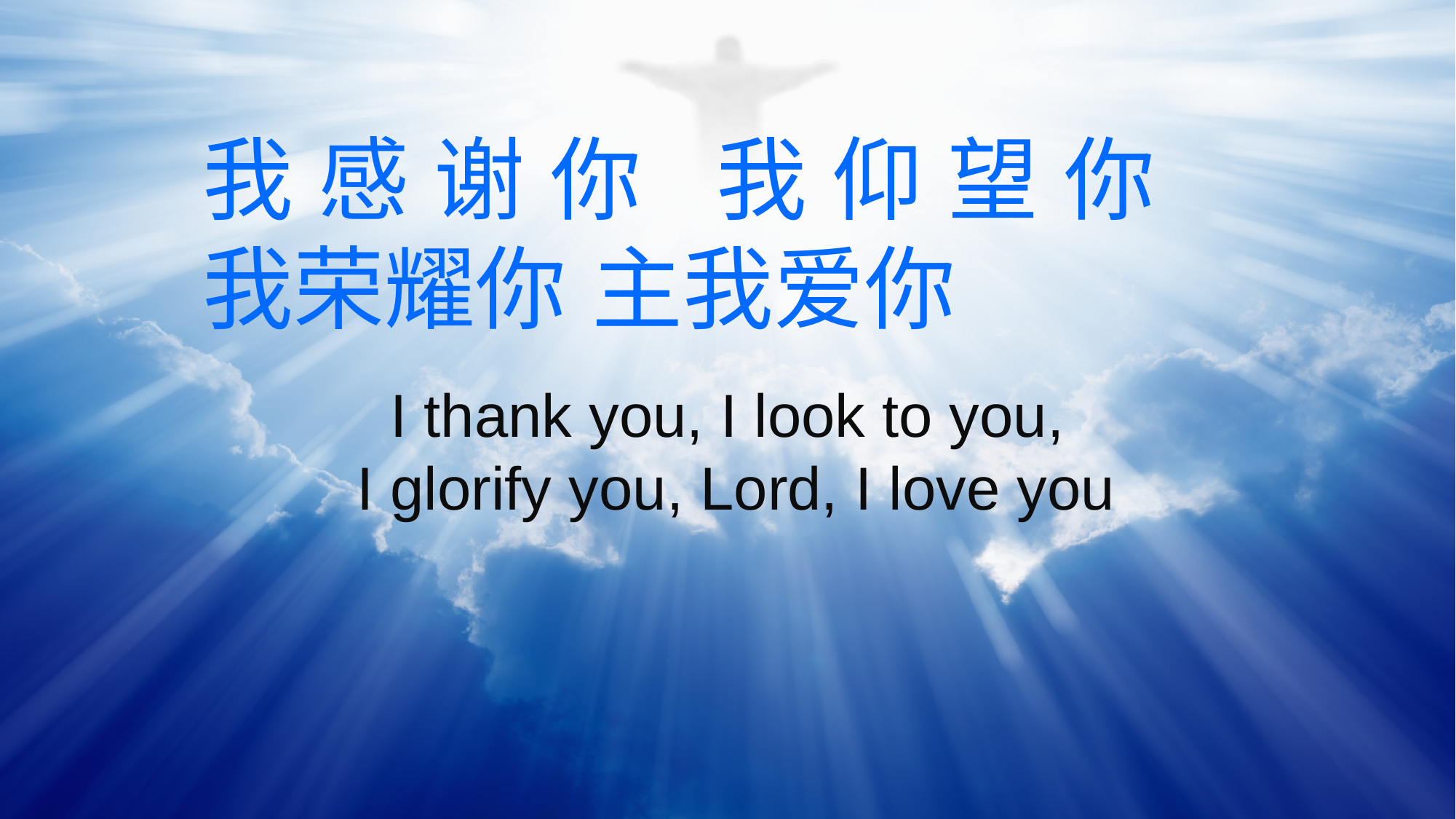

我感谢你 我仰望你
我荣耀你 主我爱你
I thank you, I look to you,
 I glorify you, Lord, I love you